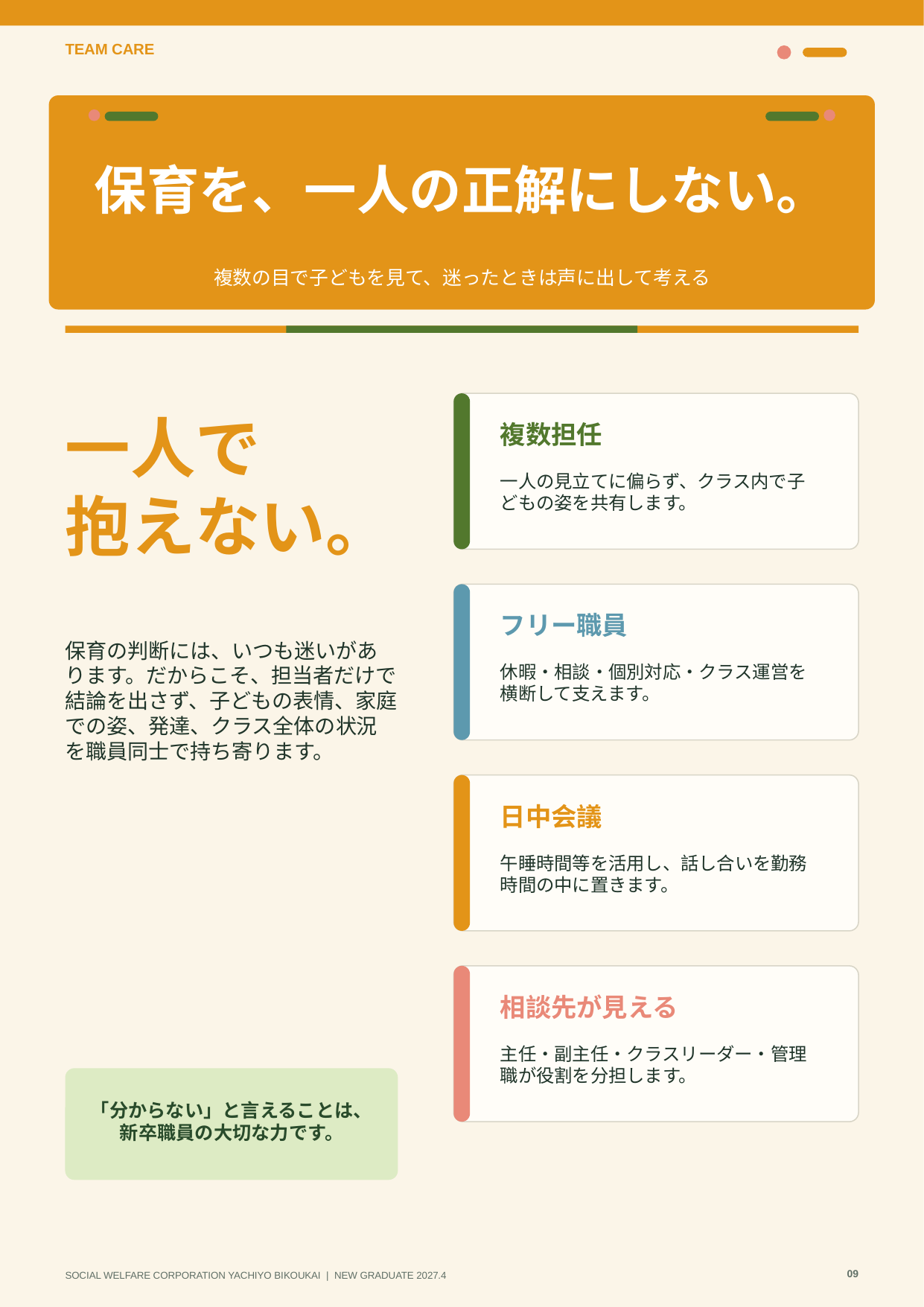

TEAM CARE

保育を、一人の正解にしない。
複数の目で子どもを見て、迷ったときは声に出して考える

一人で
抱えない。
複数担任
一人の見立てに偏らず、クラス内で子どもの姿を共有します。

フリー職員
保育の判断には、いつも迷いがあります。だからこそ、担当者だけで結論を出さず、子どもの表情、家庭での姿、発達、クラス全体の状況を職員同士で持ち寄ります。
休暇・相談・個別対応・クラス運営を横断して支えます。

日中会議
午睡時間等を活用し、話し合いを勤務時間の中に置きます。

相談先が見える
主任・副主任・クラスリーダー・管理職が役割を分担します。

「分からない」と言えることは、
新卒職員の大切な力です。
09
SOCIAL WELFARE CORPORATION YACHIYO BIKOUKAI  |  NEW GRADUATE 2027.4